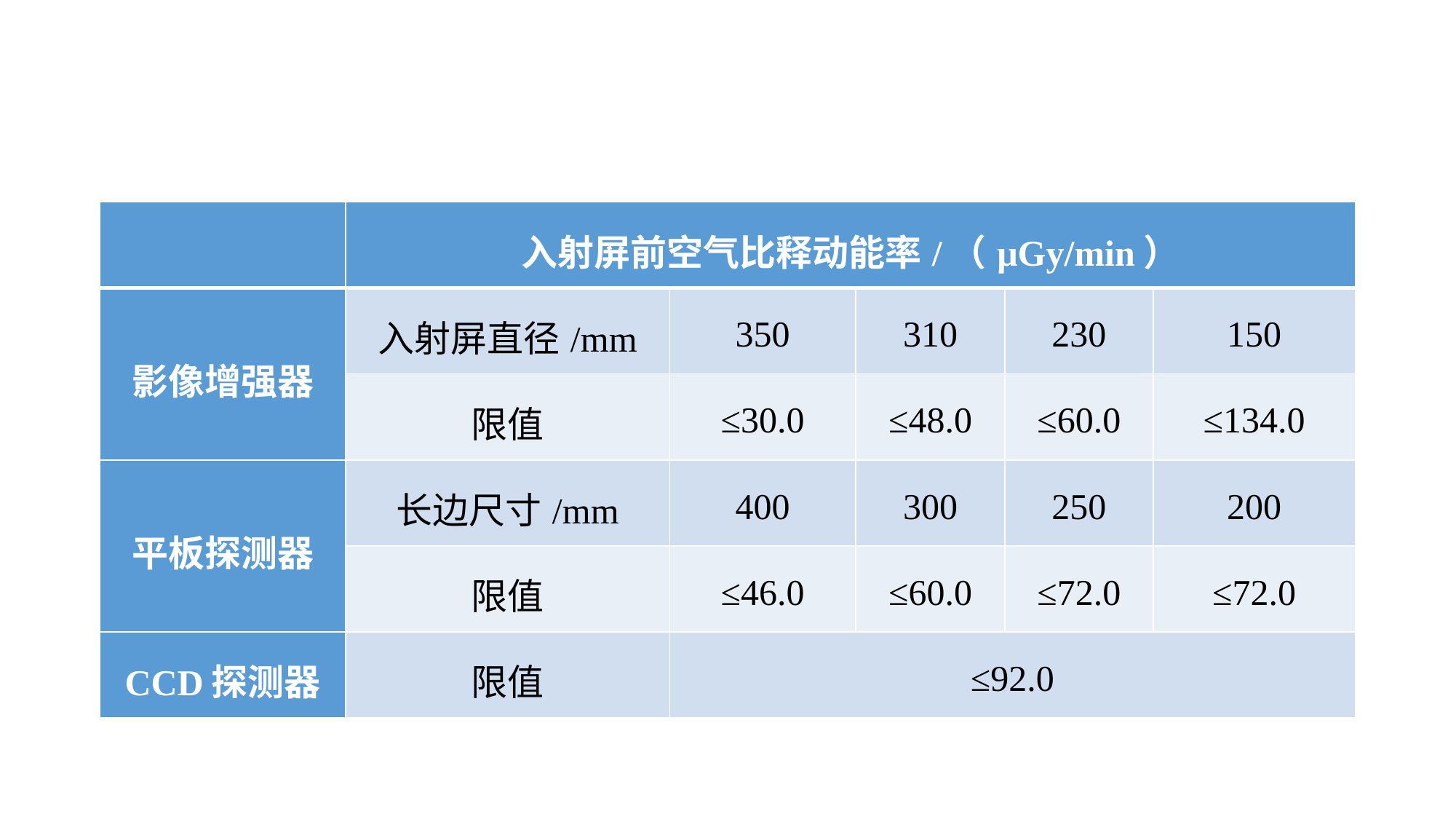

#
|  | 入射屏前空气比释动能率/（μGy/min） |  |  |  |  |
| --- | --- | --- | --- | --- | --- |
| 影像增强器 | 入射屏直径/mm | 350 | 310 | 230 | 150 |
|  | 限值 | ≤30.0 | ≤48.0 | ≤60.0 | ≤134.0 |
| 平板探测器 | 长边尺寸/mm | 400 | 300 | 250 | 200 |
|  | 限值 | ≤46.0 | ≤60.0 | ≤72.0 | ≤72.0 |
| CCD探测器 | 限值 | ≤92.0 | — | — | — |